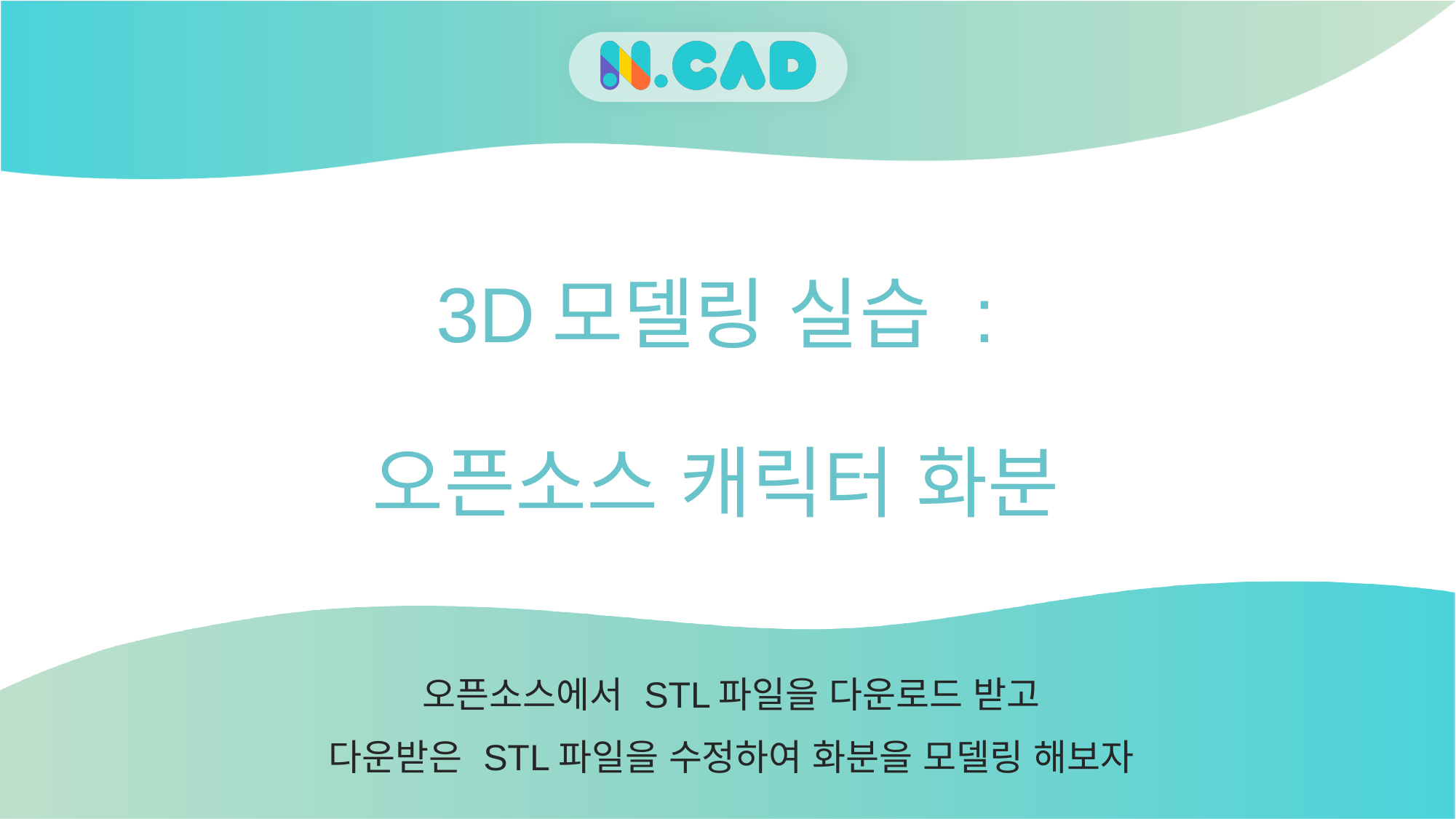

# 3D모델링 실습 : 오픈소스 캐릭터 화분
오픈소스에서 STL파일을 다운로드 받고
다운받은 STL파일을 수정하여 화분을 모델링 해보자